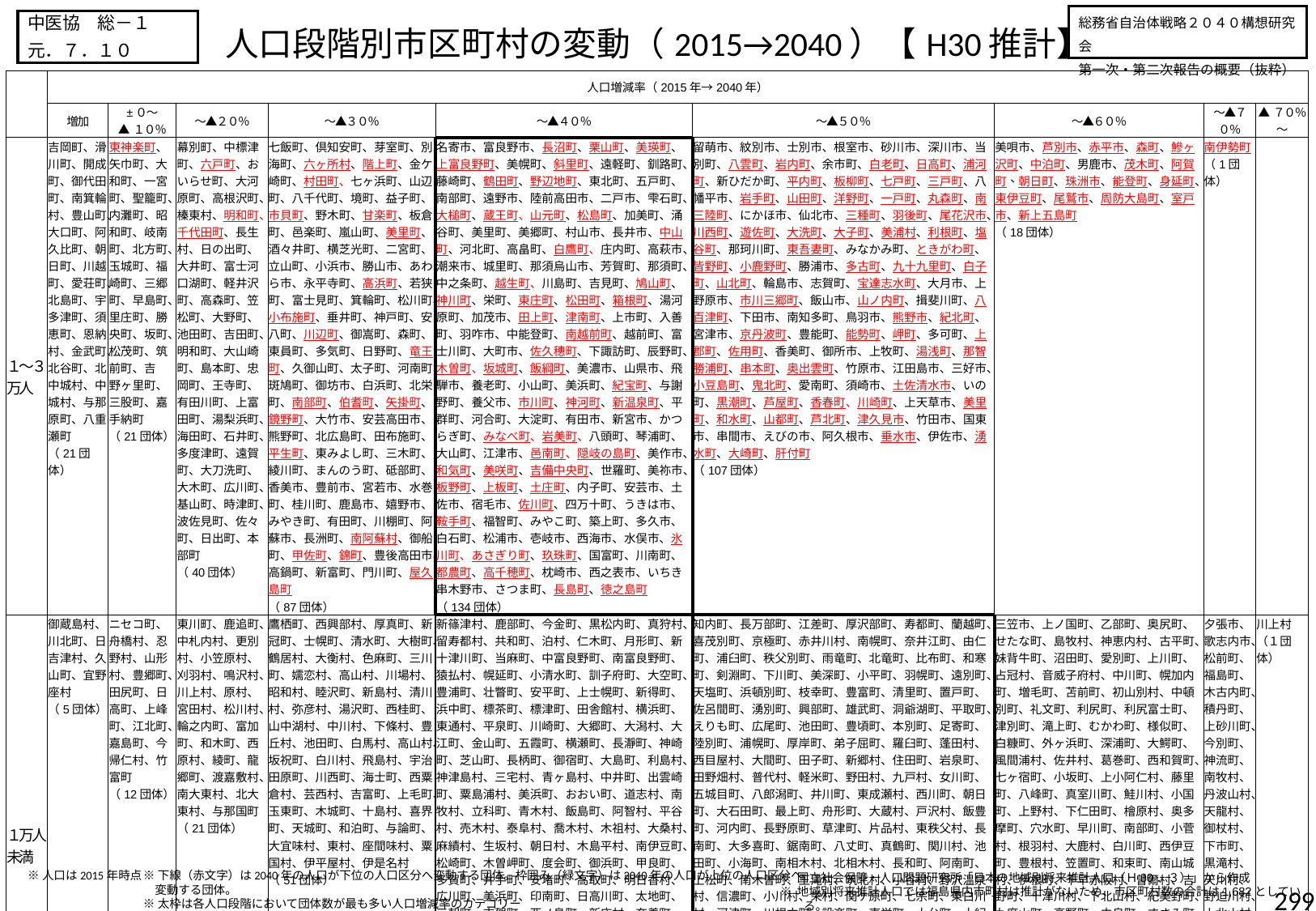

# 人口段階別市区町村の変動（2015→2040）【H30推計】
総務省自治体戦略２０４０構想研究会
第一次・第二次報告の概要（抜粋）
中医協　総－１
元．７．１０

|  | 人口増減率（2015年→2040年） |  |  |  |  |  |  |  |  |
| --- | --- | --- | --- | --- | --- | --- | --- | --- | --- |
|  | 増加 | ±０～ ▲１０％ | ～▲２０％ | ～▲３０％ | ～▲４０％ | ～▲５０％ | ～▲６０％ | ～▲７０％ | ▲７０％～ |
| １～３万人 | 吉岡町、滑川町、開成町、御代田町、南箕輪村、豊山町、大口町、阿久比町、朝日町、川越町、愛荘町、北島町、宇多津町、須恵町、恩納村、金武町、北谷町、北中城村、中城村、与那原町、八重瀬町 （21団体） | 東神楽町、矢巾町、大和町、一宮町、聖籠町、内灘町、昭和町、岐南町、北方町、玉城町、福崎町、三郷町、早島町、里庄町、勝央町、坂町、松茂町、筑前町、吉野ヶ里町、三股町、嘉手納町 （21団体） | 幕別町、中標津町、六戸町、おいらせ町、大河原町、高根沢町、榛東村、明和町、千代田町、長生村、日の出町、大井町、富士河口湖町、軽井沢町、高森町、笠松町、大野町、池田町、吉田町、明和町、大山崎町、島本町、忠岡町、王寺町、有田川町、上富田町、湯梨浜町、海田町、石井町、多度津町、遠賀町、大刀洗町、大木町、広川町、基山町、時津町、波佐見町、佐々町、日出町、本部町 （40団体） | 七飯町、倶知安町、芽室町、別海町、六ヶ所村、階上町、金ケ崎町、村田町、七ヶ浜町、山辺町、八千代町、境町、益子町、市貝町、野木町、甘楽町、板倉町、邑楽町、嵐山町、美里町、酒々井町、横芝光町、二宮町、立山町、小浜市、勝山市、あわら市、永平寺町、高浜町、若狭町、富士見町、箕輪町、松川町、小布施町、垂井町、神戸町、安八町、川辺町、御嵩町、森町、東員町、多気町、日野町、竜王町、久御山町、太子町、河南町、斑鳩町、御坊市、白浜町、北栄町、南部町、伯耆町、矢掛町、鏡野町、大竹市、安芸高田市、熊野町、北広島町、田布施町、平生町、東みよし町、三木町、綾川町、まんのう町、砥部町、香美市、豊前市、宮若市、水巻町、桂川町、鹿島市、嬉野市、みやき町、有田町、川棚町、阿蘇市、長洲町、南阿蘇村、御船町、甲佐町、錦町、豊後高田市、高鍋町、新富町、門川町、屋久島町 （87団体） | 名寄市、富良野市、長沼町、栗山町、美瑛町、上富良野町、美幌町、斜里町、遠軽町、釧路町、藤崎町、鶴田町、野辺地町、東北町、五戸町、南部町、遠野市、陸前高田市、二戸市、雫石町、大槌町、蔵王町、山元町、松島町、加美町、涌谷町、美里町、美郷町、村山市、長井市、中山町、河北町、高畠町、白鷹町、庄内町、高萩市、潮来市、城里町、那須烏山市、芳賀町、那須町、中之条町、越生町、川島町、吉見町、鳩山町、神川町、栄町、東庄町、松田町、箱根町、湯河原町、加茂市、田上町、津南町、上市町、入善町、羽咋市、中能登町、南越前町、越前町、富士川町、大町市、佐久穂町、下諏訪町、辰野町、木曽町、坂城町、飯綱町、美濃市、山県市、飛騨市、養老町、小山町、美浜町、紀宝町、与謝野町、養父市、市川町、神河町、新温泉町、平群町、河合町、大淀町、有田市、新宮市、かつらぎ町、みなべ町、岩美町、八頭町、琴浦町、大山町、江津市、邑南町、隠岐の島町、美作市、和気町、美咲町、吉備中央町、世羅町、美祢市、板野町、上板町、土庄町、内子町、安芸市、土佐市、宿毛市、佐川町、四万十町、うきは市、鞍手町、福智町、みやこ町、築上町、多久市、白石町、松浦市、壱岐市、西海市、水俣市、氷川町、あさぎり町、玖珠町、国富町、川南町、都農町、高千穂町、枕崎市、西之表市、いちき串木野市、さつま町、長島町、徳之島町 （134団体） | 留萌市、紋別市、士別市、根室市、砂川市、深川市、当別町、八雲町、岩内町、余市町、白老町、日高町、浦河町、新ひだか町、平内町、板柳町、七戸町、三戸町、八幡平市、岩手町、山田町、洋野町、一戸町、丸森町、南三陸町、にかほ市、仙北市、三種町、羽後町、尾花沢市、川西町、遊佐町、大洗町、大子町、美浦村、利根町、塩谷町、那珂川町、東吾妻町、みなかみ町、ときがわ町、皆野町、小鹿野町、勝浦市、多古町、九十九里町、白子町、山北町、輪島市、志賀町、宝達志水町、大月市、上野原市、市川三郷町、飯山市、山ノ内町、揖斐川町、八百津町、下田市、南知多町、鳥羽市、熊野市、紀北町、宮津市、京丹波町、豊能町、能勢町、岬町、多可町、上郡町、佐用町、香美町、御所市、上牧町、湯浅町、那智勝浦町、串本町、奥出雲町、竹原市、江田島市、三好市、小豆島町、鬼北町、愛南町、須崎市、土佐清水市、いの町、黒潮町、芦屋町、香春町、川崎町、上天草市、美里町、和水町、山都町、芦北町、津久見市、竹田市、国東市、串間市、えびの市、阿久根市、垂水市、伊佐市、湧水町、大崎町、肝付町 （107団体） | 美唄市、芦別市、赤平市、森町、鰺ヶ沢町、中泊町、男鹿市、茂木町、阿賀町、朝日町、珠洲市、能登町、身延町、東伊豆町、尾鷲市、周防大島町、室戸市、新上五島町 （18団体） | 南伊勢町 （1団体） |  |
| １万人未満 | 御蔵島村、川北町、日吉津村、久山町、宜野座村 （5団体） | ニセコ町、舟橋村、忍野村、山形村、豊郷町、田尻町、日高町、上峰町、江北町、嘉島町、今帰仁村、竹富町 （12団体） | 東川町、鹿追町、中札内村、更別村、小笠原村、刈羽村、鳴沢村、川上村、原村、宮田村、松川村、輪之内町、富加町、和木町、西原村、綾町、龍郷町、渡嘉敷村、南大東村、北大東村、与那国町 （21団体） | 鷹栖町、西興部村、厚真町、新冠町、士幌町、清水町、大樹町、鶴居村、大衡村、色麻町、三川町、嬬恋村、高山村、川場村、昭和村、睦沢町、新島村、清川村、弥彦村、湯沢町、西桂町、山中湖村、中川村、下條村、豊丘村、池田町、白馬村、高山村、坂祝町、白川村、飛島村、宇治田原町、川西町、海士町、西粟倉村、芸西村、吉富町、上毛町、玉東町、木城町、十島村、喜界町、天城町、和泊町、与論町、大宜味村、東村、座間味村、粟国村、伊平屋村、伊是名村 （51団体） | 新篠津村、鹿部町、今金町、黒松内町、真狩村、留寿都村、共和町、泊村、仁木町、月形町、新十津川町、当麻町、中富良野町、南富良野町、猿払村、幌延町、小清水町、訓子府町、大空町、豊浦町、壮瞥町、安平町、上士幌町、新得町、浜中町、標茶町、標津町、田舎館村、横浜町、東通村、平泉町、川崎町、大郷町、大潟村、大江町、金山町、五霞町、横瀬町、長瀞町、神崎町、芝山町、長柄町、御宿町、大島町、利島村、神津島村、三宅村、青ヶ島村、中井町、出雲崎町、粟島浦村、美浜町、おおい町、道志村、南牧村、立科町、青木村、飯島町、阿智村、平谷村、売木村、泰阜村、喬木村、木祖村、大桑村、麻績村、生坂村、朝日村、木島平村、南伊豆町、松崎町、木曽岬町、度会町、御浜町、甲良町、多賀町、井手町、安堵町、高取町、明日香村、広川町、美浜町、印南町、日高川町、太地町、三朝町、吉賀町、西ノ島町、新庄村、奈義町、久米南町、直島町、琴平町、北川村、本山町、土佐町、檮原町、糸田町、大任町、赤村、玄海町、大町町、東彼杵町、南関町、南小国町、産山村、高森町、水上村、九重町、高原町、東串良町、中種子町、宇検村、瀬戸内町、伊仙町、知名町、国頭村、伊江村、久米島町、多良間村 （120団体） | 知内町、長万部町、江差町、厚沢部町、寿都町、蘭越町、喜茂別町、京極町、赤井川村、南幌町、奈井江町、由仁町、浦臼町、秩父別町、雨竜町、北竜町、比布町、和寒町、剣淵町、下川町、美深町、小平町、羽幌町、遠別町、天塩町、浜頓別町、枝幸町、豊富町、清里町、置戸町、佐呂間町、湧別町、興部町、雄武町、洞爺湖町、平取町、えりも町、広尾町、池田町、豊頃町、本別町、足寄町、陸別町、浦幌町、厚岸町、弟子屈町、羅臼町、蓬田村、西目屋村、大間町、田子町、新郷村、住田町、岩泉町、田野畑村、普代村、軽米町、野田村、九戸村、女川町、五城目町、八郎潟町、井川町、東成瀬村、西川町、朝日町、大石田町、最上町、舟形町、大蔵村、戸沢村、飯豊町、河内町、長野原町、草津町、片品村、東秩父村、長南町、大多喜町、鋸南町、八丈町、真鶴町、関川村、池田町、小海町、南相木村、北相木村、長和町、阿南町、上松町、南木曽町、王滝村、筑北村、小谷村、野沢温泉村、信濃町、小川村、栄村、関ケ原町、七宗町、東白川村、河津町、川根本町、設楽町、東栄町、大台町、大紀町、山添村、三宅町、古座川町、北山村、智頭町、江府町、飯南町、川本町、美郷町、津和野町、知夫村、安芸太田町、大崎上島町、神石高原町、勝浦町、佐那河内村、美波町、上島町、松野町、奈半利町、田野町、中土佐町、越知町、日高村、津野町、三原村、小竹町、東峰村、添田町、太良町、小国町、津奈木町、多良木町、湯前町、相良村、山江村、苓北町、西米良村、三島村、南種子町、大和村、渡名喜村 （149団体） | 三笠市、上ノ国町、乙部町、奥尻町、せたな町、島牧村、神恵内村、古平町、妹背牛町、沼田町、愛別町、上川町、占冠村、音威子府村、中川町、幌加内町、増毛町、苫前町、初山別村、中頓別町、礼文町、利尻町、利尻富士町、津別町、滝上町、むかわ町、様似町、白糠町、外ヶ浜町、深浦町、大鰐町、風間浦村、佐井村、葛巻町、西和賀町、七ヶ宿町、小坂町、上小阿仁村、藤里町、八峰町、真室川町、鮭川村、小国町、上野村、下仁田町、檜原村、奥多摩町、穴水町、早川町、南部町、小菅村、根羽村、大鹿村、白川町、西伊豆町、豊根村、笠置町、和束町、南山城村、伊根町、千早赤阪村、曽爾村、吉野町、十津川村、下北山村、紀美野町、九度山町、高野町、由良町、すさみ町、若桜町、日南町、日野町、阿武町、上勝町、神山町、那賀町、牟岐町、海陽町、つるぎ町、久万高原町、伊方町、東洋町、安田町、馬路村、大川村、仁淀川町、大月町、小値賀町、五木村、球磨村、姫島村、諸塚村、椎葉村、美郷町、日之影町、五ヶ瀬町、錦江町、南大隅町 （99団体） | 夕張市、歌志内市、松前町、福島町、木古内町、積丹町、上砂川町、今別町、神流町、南牧村、丹波山村、天龍村、御杖村、下市町、黒滝村、天川村、野迫川村、上北山村、東吉野村、上関町、大豊町 （21団体） | 川上村 （１団体） |
※人口は2015年時点
※下線（赤文字）は2040年の人口が下位の人口区分へ変動する団体。枠囲み（緑文字）は2040年の人口が上位の人口区分へ
　変動する団体。
※太枠は各人口段階において団体数が最も多い人口増減率のカテゴリー
※ 国立社会保障・人口問題研究所「日本の地域別将来推計人口（Ｈ30．３）」から作成
※ 地域別将来推計人口では福島県内市町村は推計がないため、市区町村数の合計は1,682としている。
299